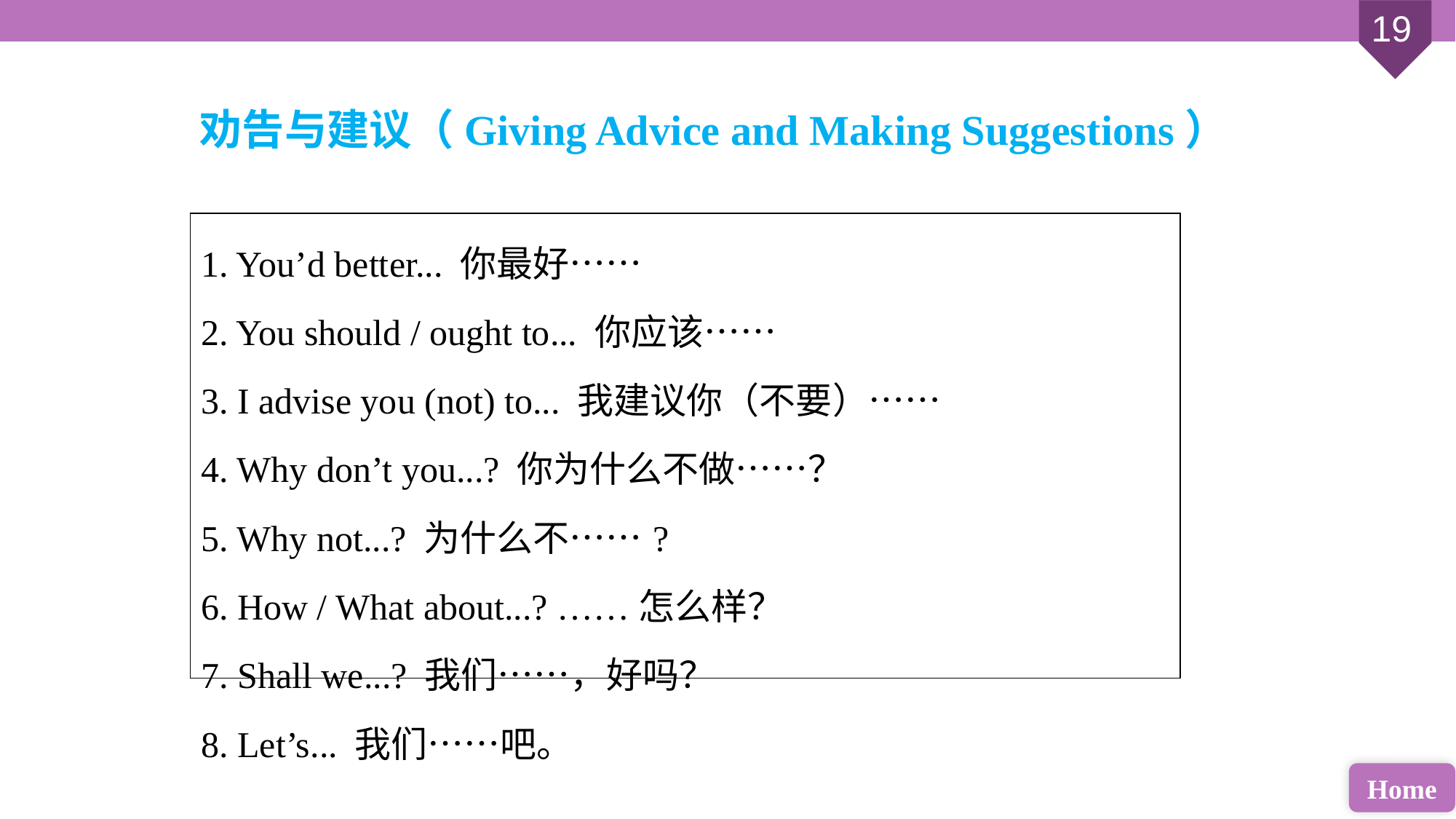

劝告与建议（Giving Advice and Making Suggestions）
| 1. You’d better... 你最好…… 2. You should / ought to... 你应该…… 3. I advise you (not) to... 我建议你（不要）…… 4. Why don’t you...? 你为什么不做……？ 5. Why not...? 为什么不……? 6. How / What about...? ……怎么样？ 7. Shall we...? 我们……，好吗？ 8. Let’s... 我们……吧。 |
| --- |